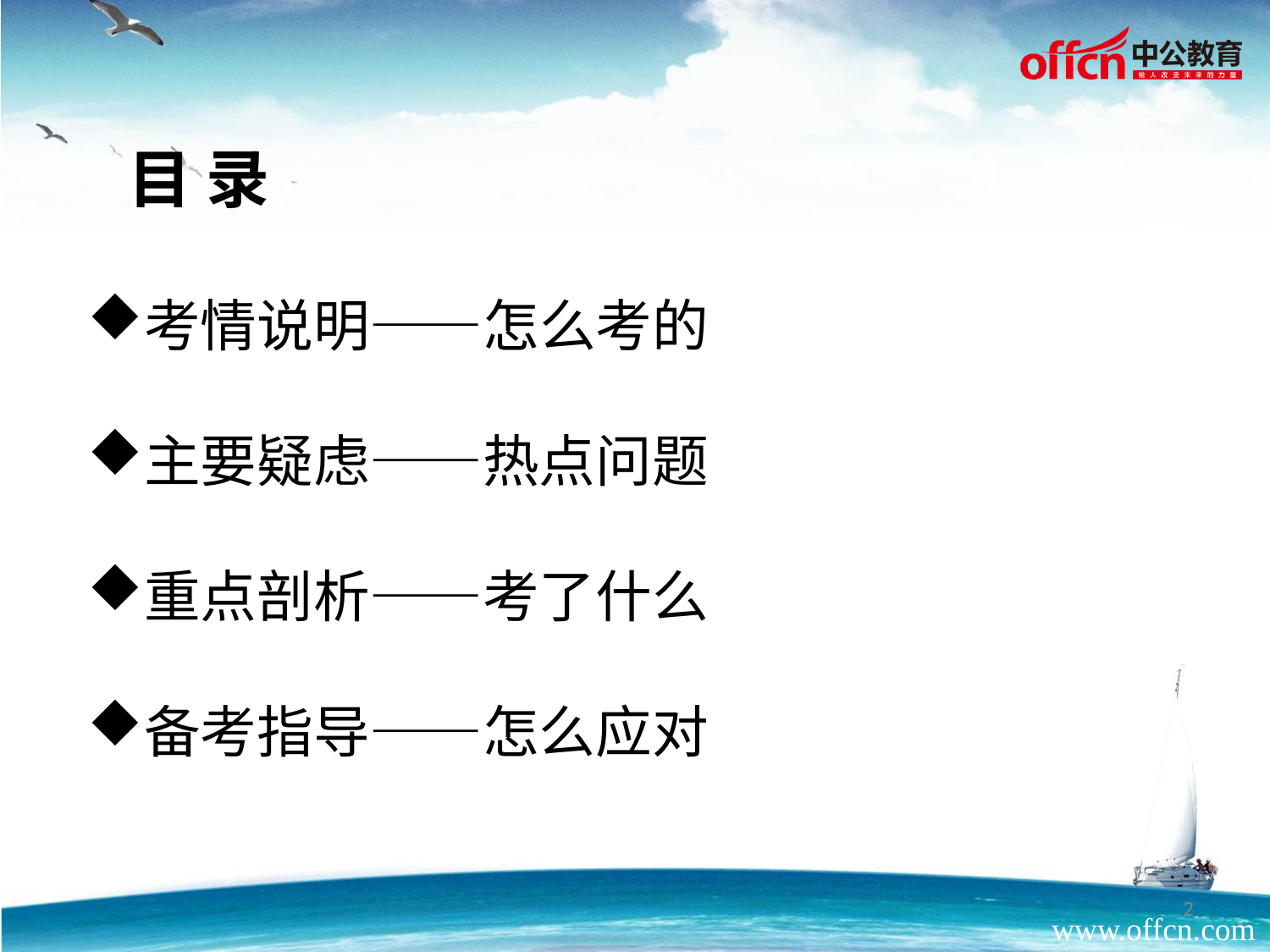

目 录
考情说明——怎么考的
主要疑虑——热点问题
重点剖析——考了什么
备考指导——怎么应对
2
www.offcn.com